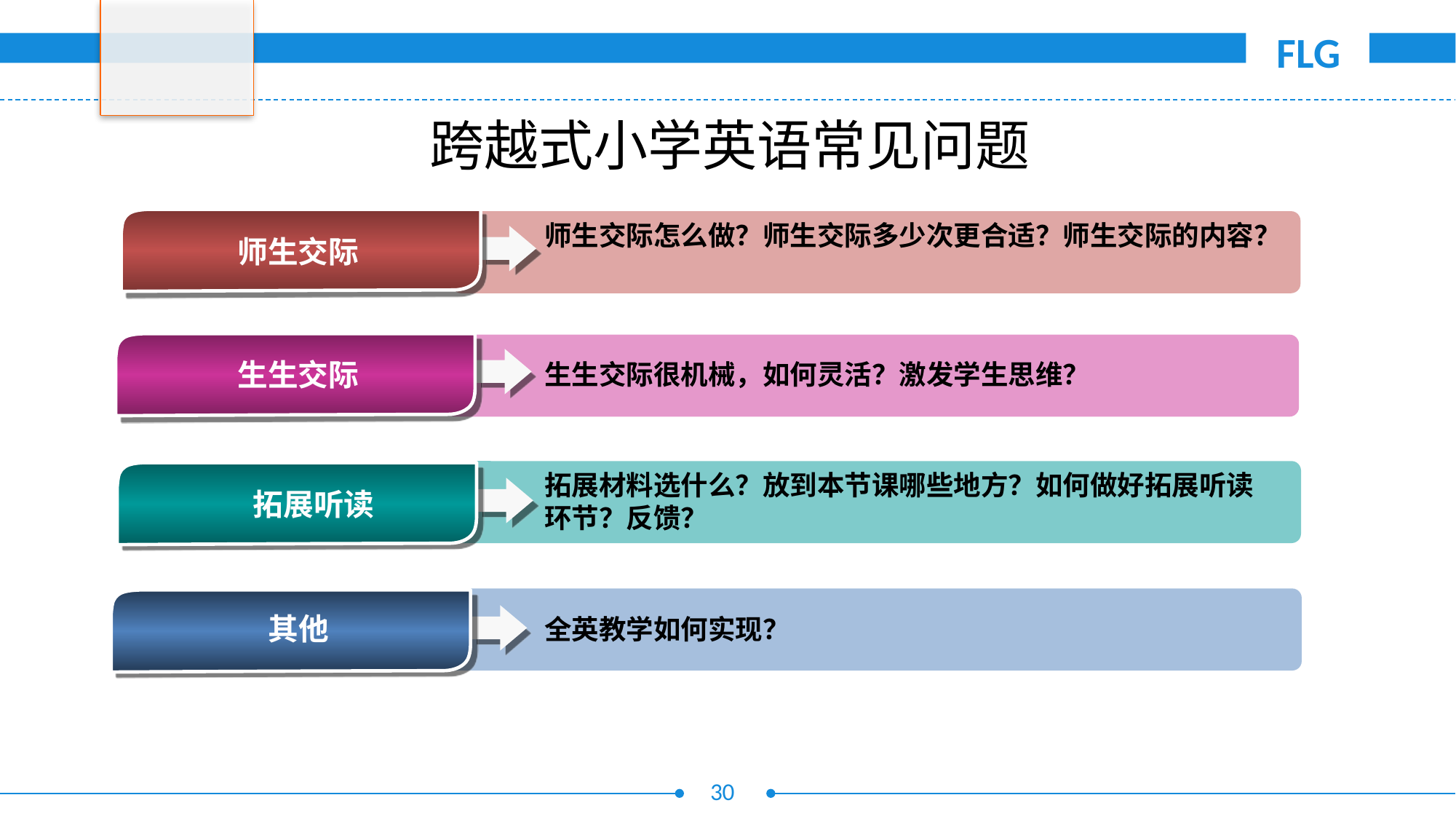

# 跨越式小学英语常见问题

师生交际怎么做？师生交际多少次更合适？师生交际的内容？
师生交际

生生交际
生生交际很机械，如何灵活？激发学生思维？

拓展材料选什么？放到本节课哪些地方？如何做好拓展听读环节？反馈？
拓展听读

其他
全英教学如何实现？